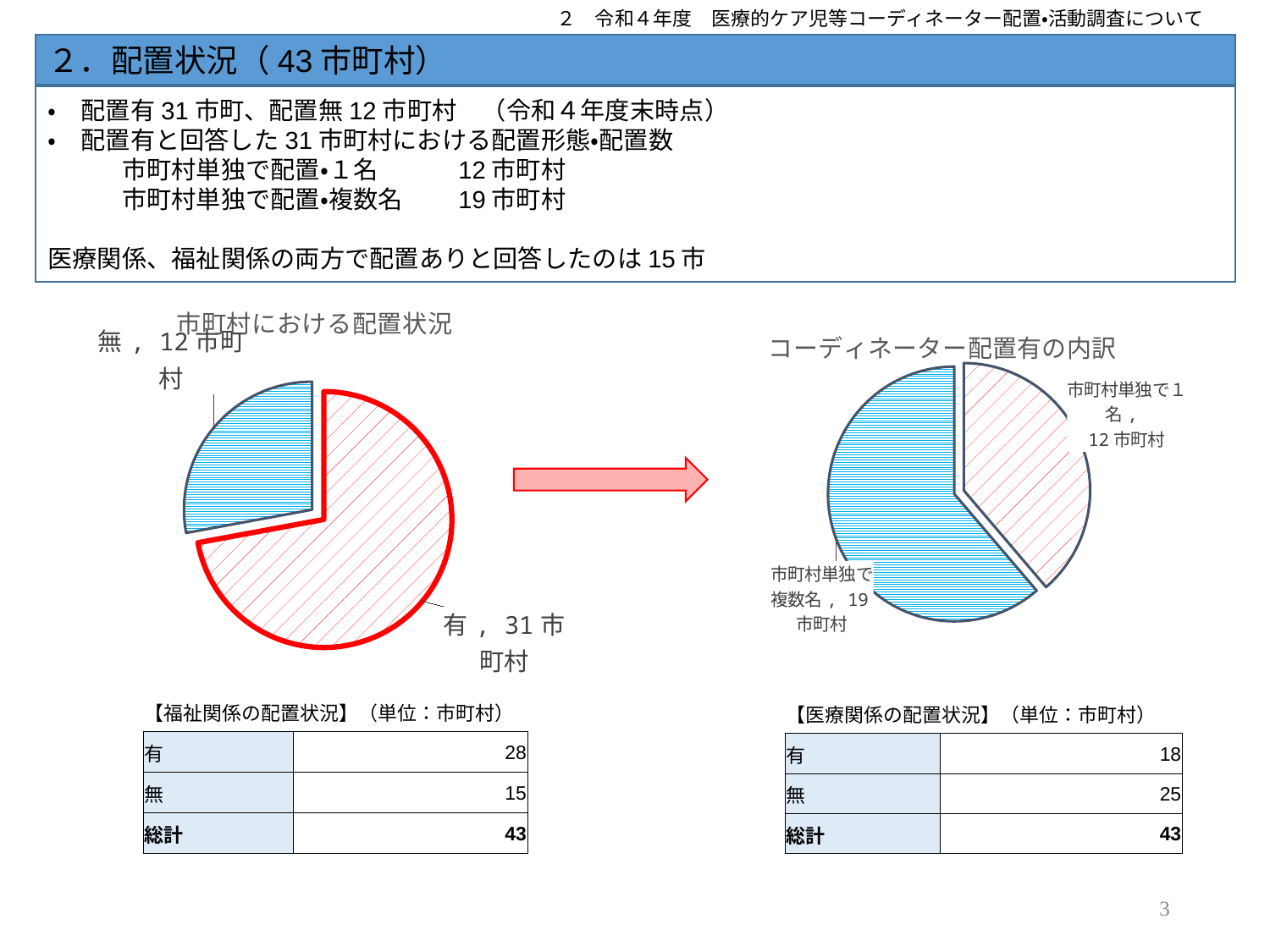

２　令和４年度　医療的ケア児等コーディネーター配置・活動調査について
２．配置状況（43市町村）
・　配置有31市町、配置無12市町村　（令和４年度末時点）
・　配置有と回答した31市町村における配置形態・配置数
　　　市町村単独で配置・１名　　　12市町村
　　　市町村単独で配置・複数名　　19市町村

医療関係、福祉関係の両方で配置ありと回答したのは15市

### Chart: 市町村における配置状況

| Category |  |
|---|---|
| 有 | 31.0 |
| 無 | 12.0 |

### Chart: コーディネーター配置有の内訳

| Category |  |
|---|---|
| 市町村単独で１名 | 12.0 |
| 市町村単独で複数名 | 19.0 |
| 【福祉関係の配置状況】（単位：市町村） |  |
| --- | --- |
| 有 | 28 |
| 無 | 15 |
| 総計 | 43 |
| 【医療関係の配置状況】（単位：市町村） |  |
| --- | --- |
| 有 | 18 |
| 無 | 25 |
| 総計 | 43 |
3